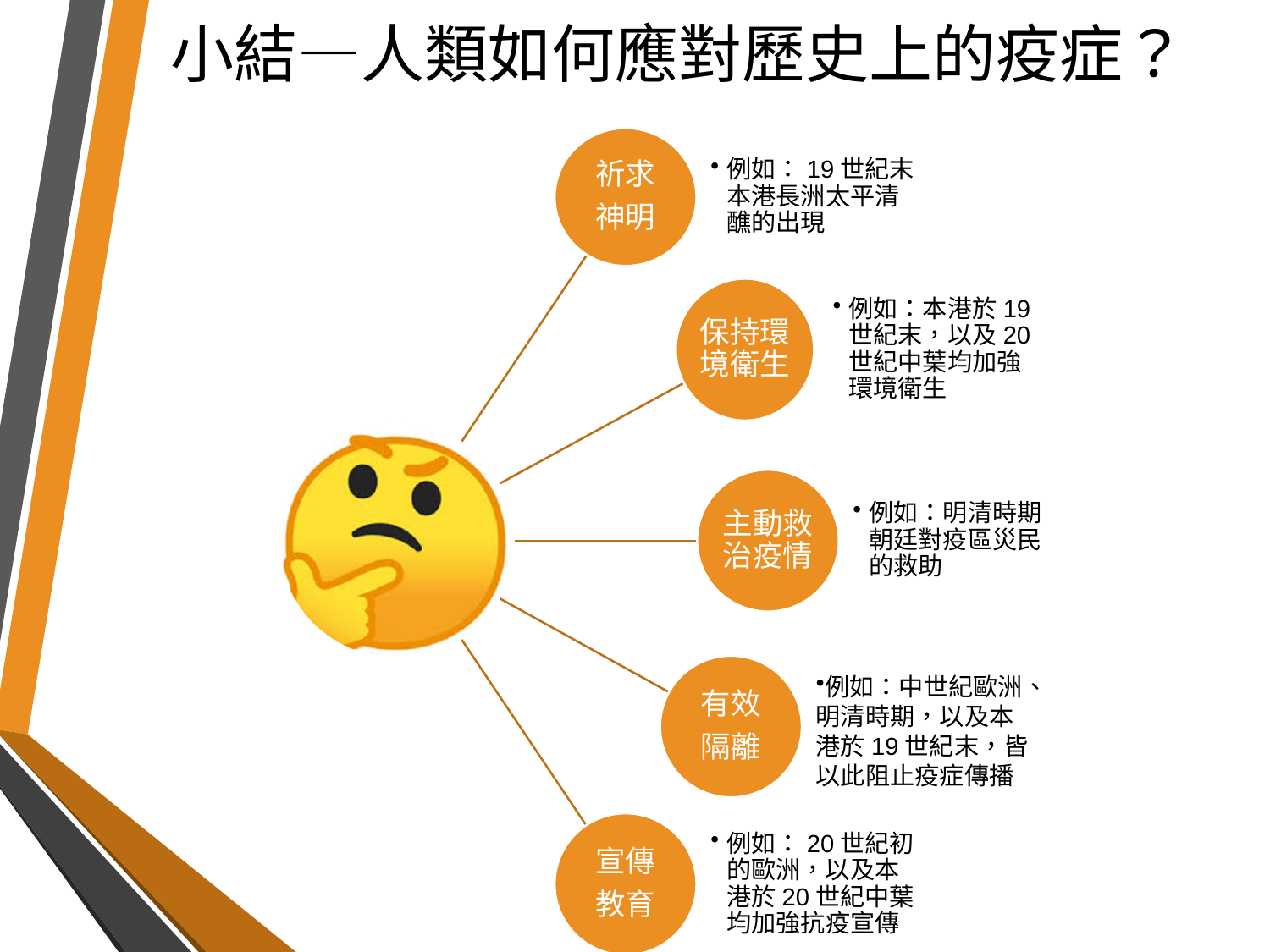

# 小結—人類如何應對歷史上的疫症？
祈求
神明
例如：19世紀末本港長洲太平清醮的出現
保持環境衛生
例如：本港於19世紀末，以及20世紀中葉均加強環境衛生
主動救治疫情
例如：明清時期朝廷對疫區災民的救助
有效
隔離

例如：中世紀歐洲、明清時期，以及本港於19世紀末，皆以此阻止疫症傳播

宣傳
教育
例如：20世紀初的歐洲，以及本港於20世紀中葉均加強抗疫宣傳